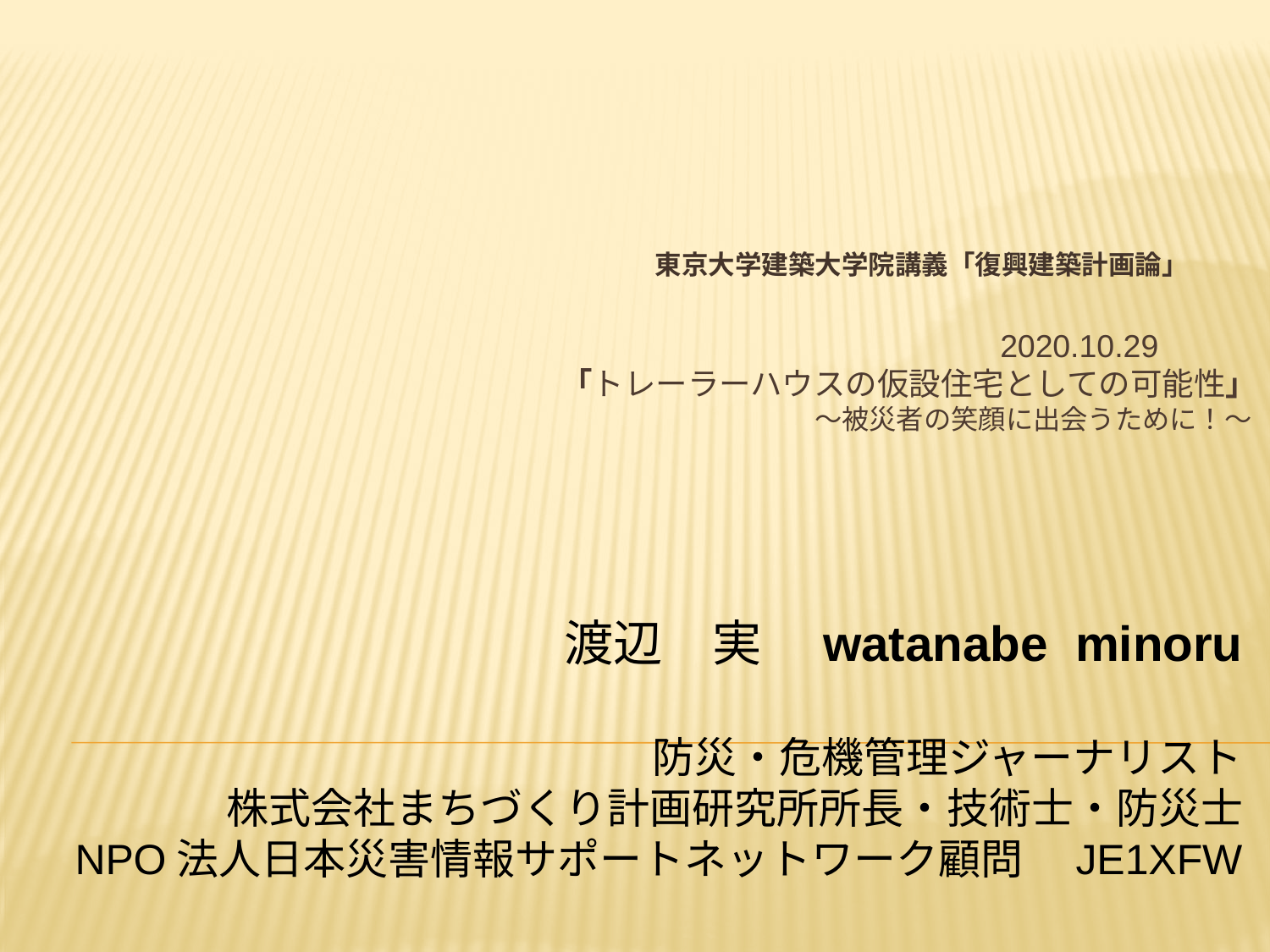

東京大学建築大学院講義「復興建築計画論」
# 2020.10.29　　　 「トレーラーハウスの仮設住宅としての可能性」 ～被災者の笑顔に出会うために！～
渡辺　実　watanabe  minoru

防災・危機管理ジャーナリスト
株式会社まちづくり計画研究所所長・技術士・防災士
NPO法人日本災害情報サポートネットワーク顧問　JE1XFW